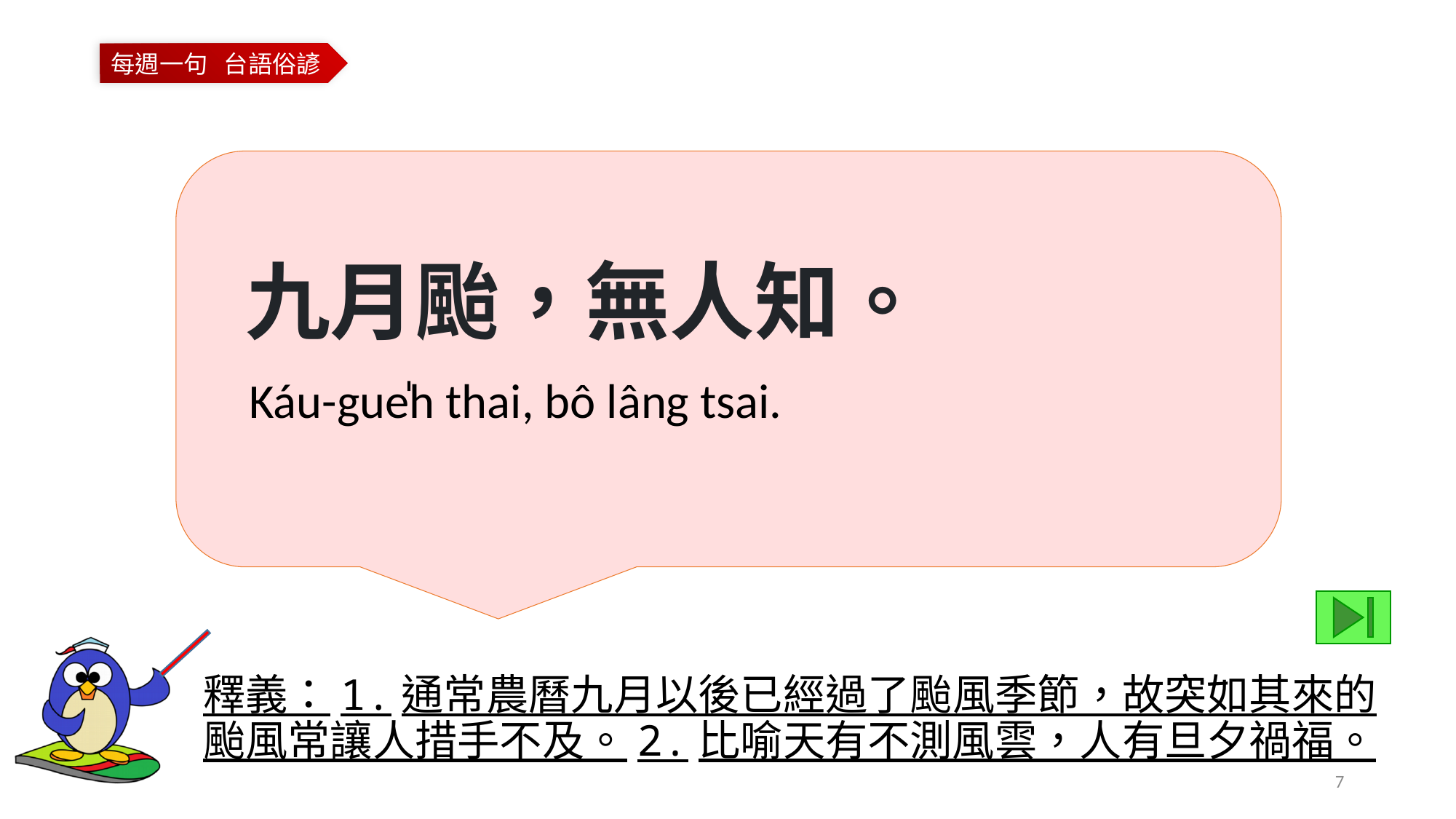

九月颱，無人知。
Káu-gue̍h thai, bô lâng tsai.

釋義：1.通常農曆九月以後已經過了颱風季節，故突如其來的颱風常讓人措手不及。2.比喻天有不測風雲，人有旦夕禍福。
7